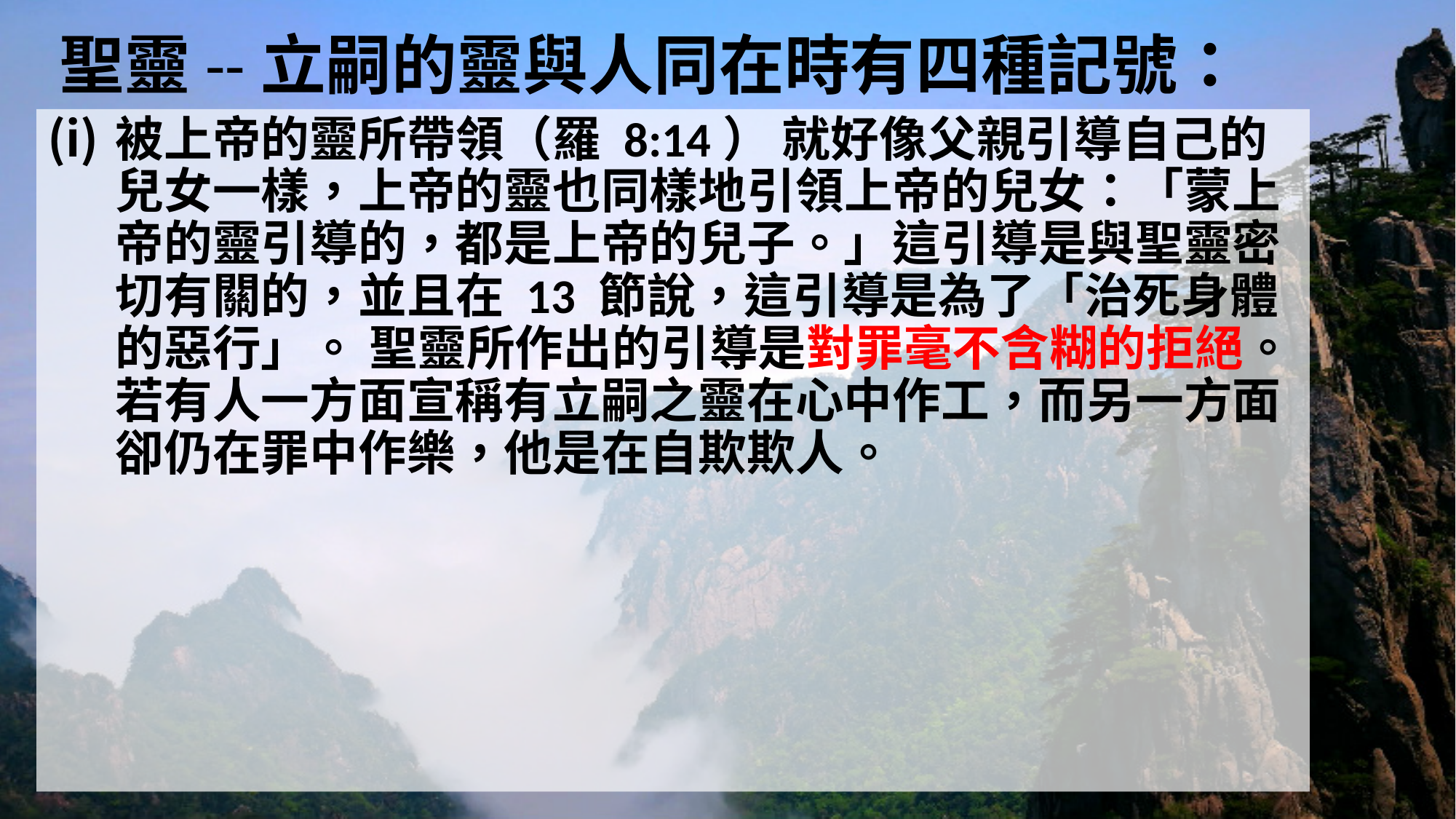

# 聖靈--立嗣的靈與人同在時有四種記號：
被上帝的靈所帶領（羅 8:14） 就好像父親引導自己的兒女一樣，上帝的靈也同樣地引領上帝的兒女：「蒙上帝的靈引導的，都是上帝的兒子。」這引導是與聖靈密切有關的，並且在 13 節說，這引導是為了「治死身體的惡行」。 聖靈所作出的引導是對罪毫不含糊的拒絕。若有人一方面宣稱有立嗣之靈在心中作工，而另一方面卻仍在罪中作樂，他是在自欺欺人。